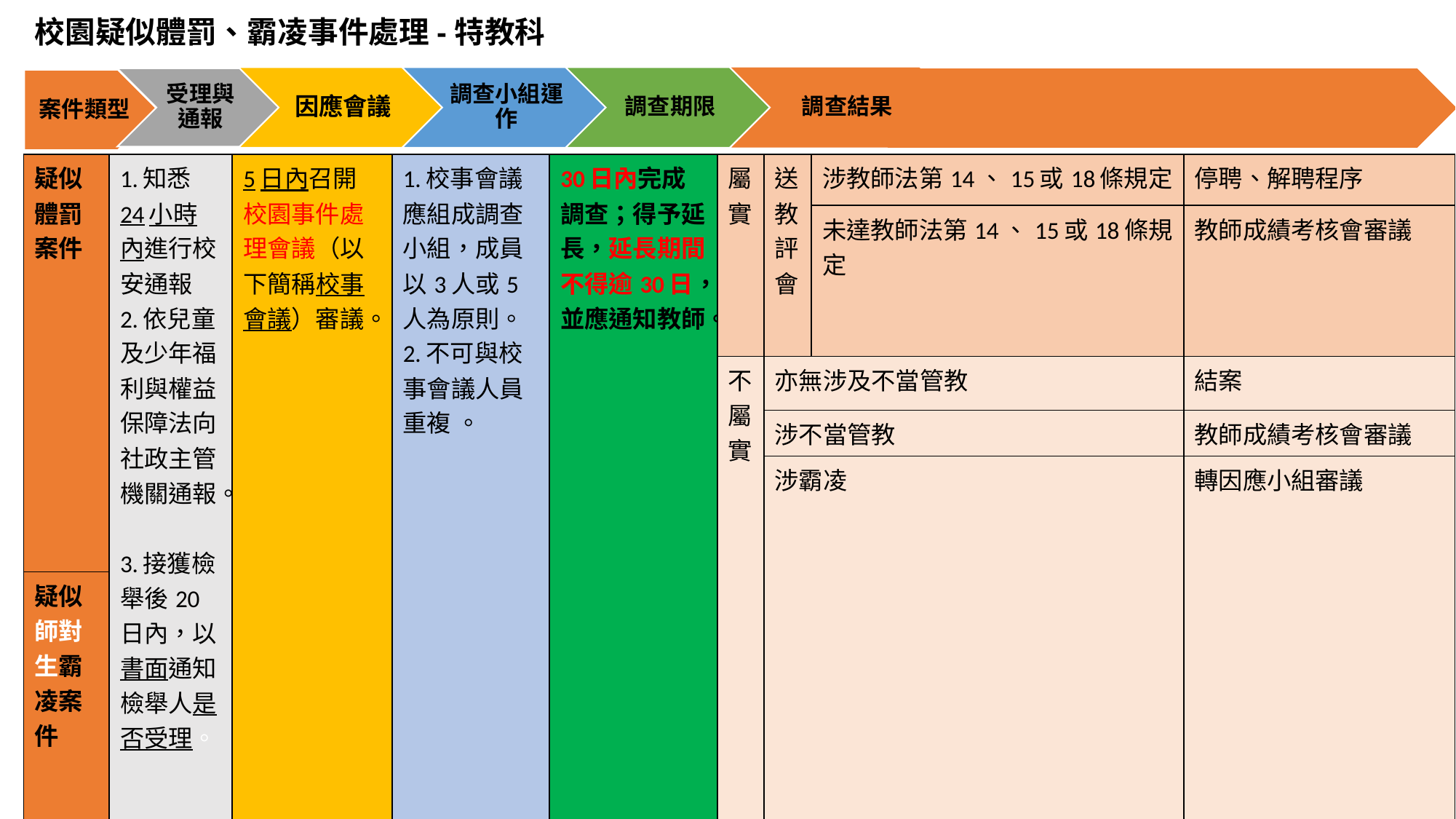

案件類型
受理與通報
因應會議
調查小組運作
調查期限
調查結果

# 校園疑似體罰、霸凌事件處理-特教科
| 疑似體罰案件 | 1.知悉24小時內進行校安通報 2.依兒童及少年福利與權益保障法向社政主管機關通報。 3.接獲檢舉後20日內，以書面通知檢舉人是否受理。 | 5日內召開校園事件處理會議（以下簡稱校事會議）審議。 | 1.校事會議應組成調查小組，成員以3人或5人為原則。 2.不可與校事會議人員重複 。 | 30日內完成調查；得予延長，延長期間不得逾30日，並應通知教師。 | 屬實 | 送教評會 | 涉教師法第14、15或18條規定 | 停聘、解聘程序 |
| --- | --- | --- | --- | --- | --- | --- | --- | --- |
|  |  |  |  |  |  |  | 未達教師法第14、15或18條規定 | 教師成績考核會審議 |
|  |  |  |  |  | 不屬實 | 亦無涉及不當管教 |  | 結案 |
|  |  |  |  |  |  | 涉不當管教 |  | 教師成績考核會審議 |
| 疑似師對生霸凌案件 |  |  |  |  |  | 涉霸凌 |  | 轉因應小組審議 |
| 疑似師對生霸凌案件 |  | 個工作日內召開防制校園霸凌因應小組(以下簡稱因應小組)會議審議。 | 1.可組調查小組，由因應小組指派委員3人以上組成調查小組。 2.亦可不組調查小組，由因應小組直接進行調查。 | 申請調查、檢舉、移送之次日起二個月內完成調查；得延長，延長以二次為限，每次不得逾一個月，並應通知申請人及行為人。 | 不屬實 |  |  | 結案 |
|  |  | 個工作日內召開防制校園霸凌因應小組(以下簡稱因應小組)會議審議。 | 1.可組調查小組，由因應小組指派委員3人以上組成調查小組。 2.亦可不組調查小組，由因應小組直接進行調查。 | 申請調查、檢舉、移送之次日起二個月內完成調查；得延長，延長以二次為限，每次不得逾一個月，並應通知申請人及行為人。 | 不屬實 |  |  | 結案 |
|  |  |  |  |  | 屬實 | 送教評會 | 涉教師法第14、15或18條規定 | 停聘、解聘程序 |
|  |  |  |  |  |  |  | 未達教師法第14、15或18條規定 | 教師成績考核會審議 |